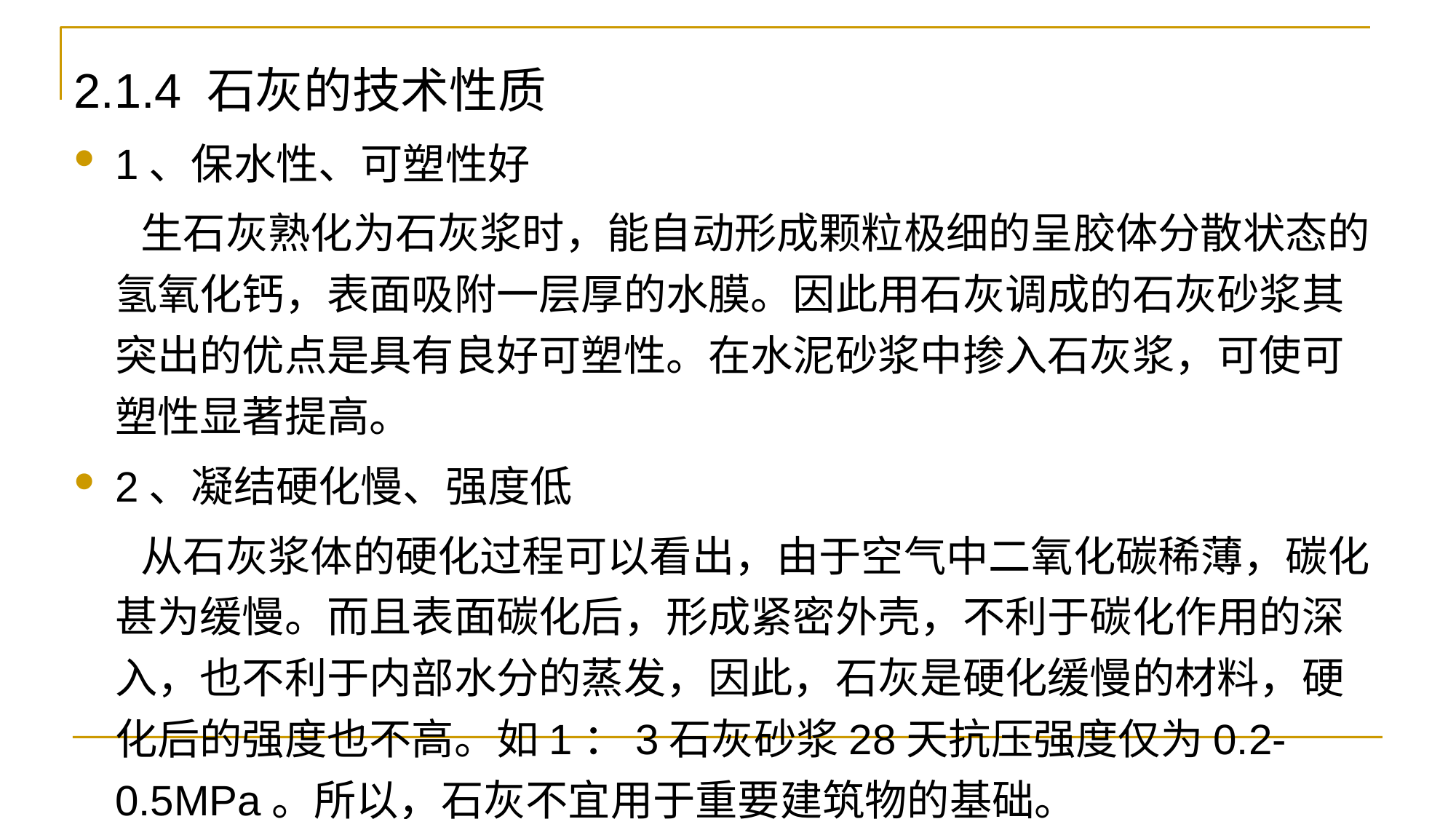

# 2.1.4 石灰的技术性质
1、保水性、可塑性好
      生石灰熟化为石灰浆时，能自动形成颗粒极细的呈胶体分散状态的氢氧化钙，表面吸附一层厚的水膜。因此用石灰调成的石灰砂浆其突出的优点是具有良好可塑性。在水泥砂浆中掺入石灰浆，可使可塑性显著提高。
2、凝结硬化慢、强度低
      从石灰浆体的硬化过程可以看出，由于空气中二氧化碳稀薄，碳化甚为缓慢。而且表面碳化后，形成紧密外壳，不利于碳化作用的深入，也不利于内部水分的蒸发，因此，石灰是硬化缓慢的材料，硬化后的强度也不高。如1：3石灰砂浆28天抗压强度仅为0.2-0.5MPa。所以，石灰不宜用于重要建筑物的基础。